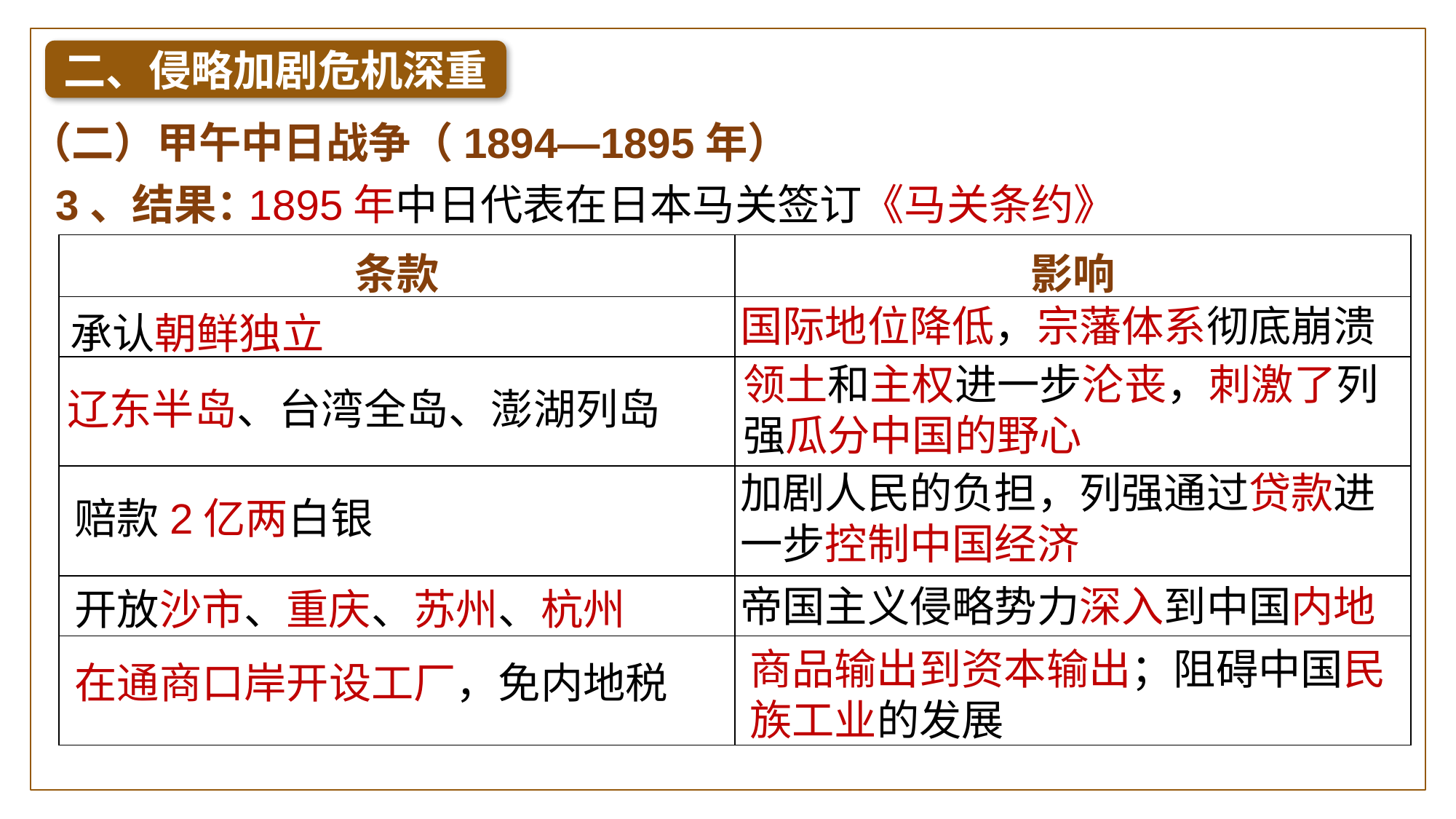

二、侵略加剧危机深重
（二）甲午中日战争（1894—1895年）
3、结果：
1895年中日代表在日本马关签订《马关条约》
| 条款 | 影响 |
| --- | --- |
|  |  |
|  |  |
|  |  |
|  |  |
|  |  |
国际地位降低，宗藩体系彻底崩溃
承认朝鲜独立
领土和主权进一步沦丧，刺激了列强瓜分中国的野心
辽东半岛、台湾全岛、澎湖列岛

加剧人民的负担，列强通过贷款进一步控制中国经济
赔款2亿两白银
帝国主义侵略势力深入到中国内地
开放沙市、重庆、苏州、杭州

商品输出到资本输出；阻碍中国民族工业的发展
在通商口岸开设工厂，免内地税